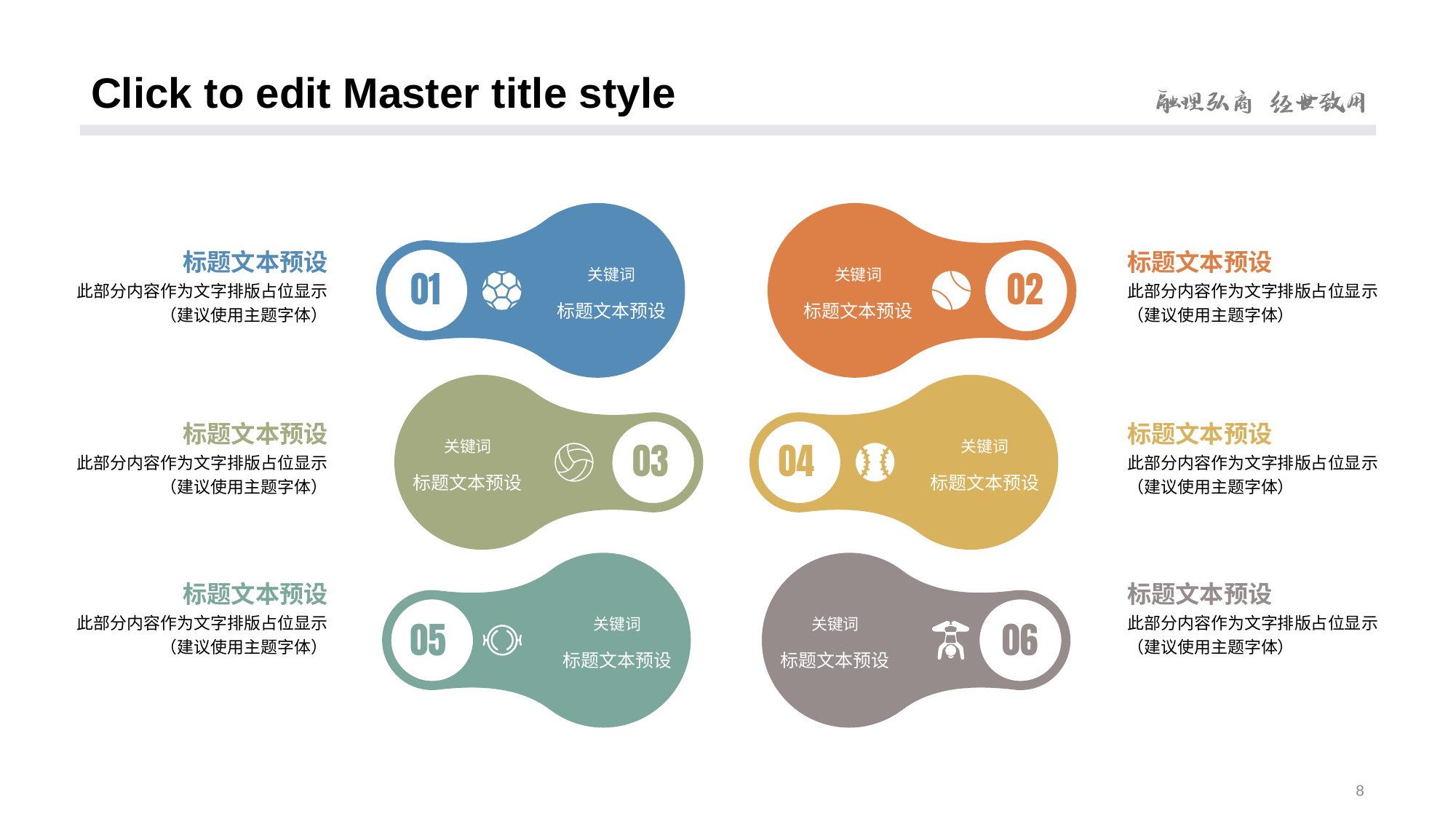

# Click to edit Master title style

标题文本预设
标题文本预设
关键词
关键词
02
01

此部分内容作为文字排版占位显示
（建议使用主题字体）
此部分内容作为文字排版占位显示
（建议使用主题字体）
标题文本预设
标题文本预设

标题文本预设
标题文本预设
关键词
关键词
04
03

此部分内容作为文字排版占位显示
（建议使用主题字体）
此部分内容作为文字排版占位显示
（建议使用主题字体）
标题文本预设
标题文本预设

标题文本预设
标题文本预设
关键词
关键词
此部分内容作为文字排版占位显示
（建议使用主题字体）
此部分内容作为文字排版占位显示
（建议使用主题字体）
06
05

标题文本预设
标题文本预设

8